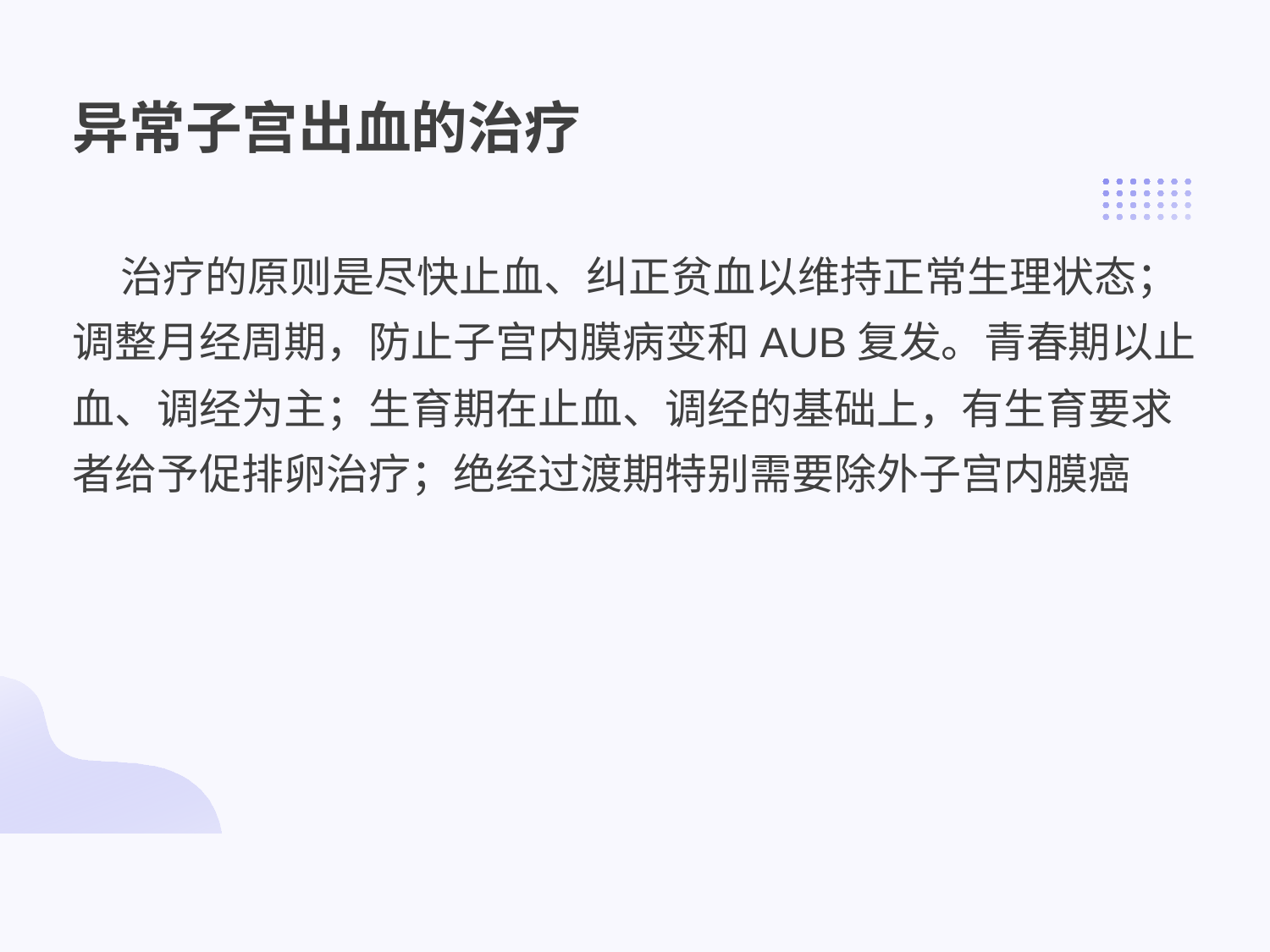

# 异常子宫出血的治疗

    治疗的原则是尽快止血、纠正贫血以维持正常生理状态；调整月经周期，防止子宫内膜病变和AUB复发。青春期以止血、调经为主；生育期在止血、调经的基础上，有生育要求者给予促排卵治疗；绝经过渡期特别需要除外子宫内膜癌